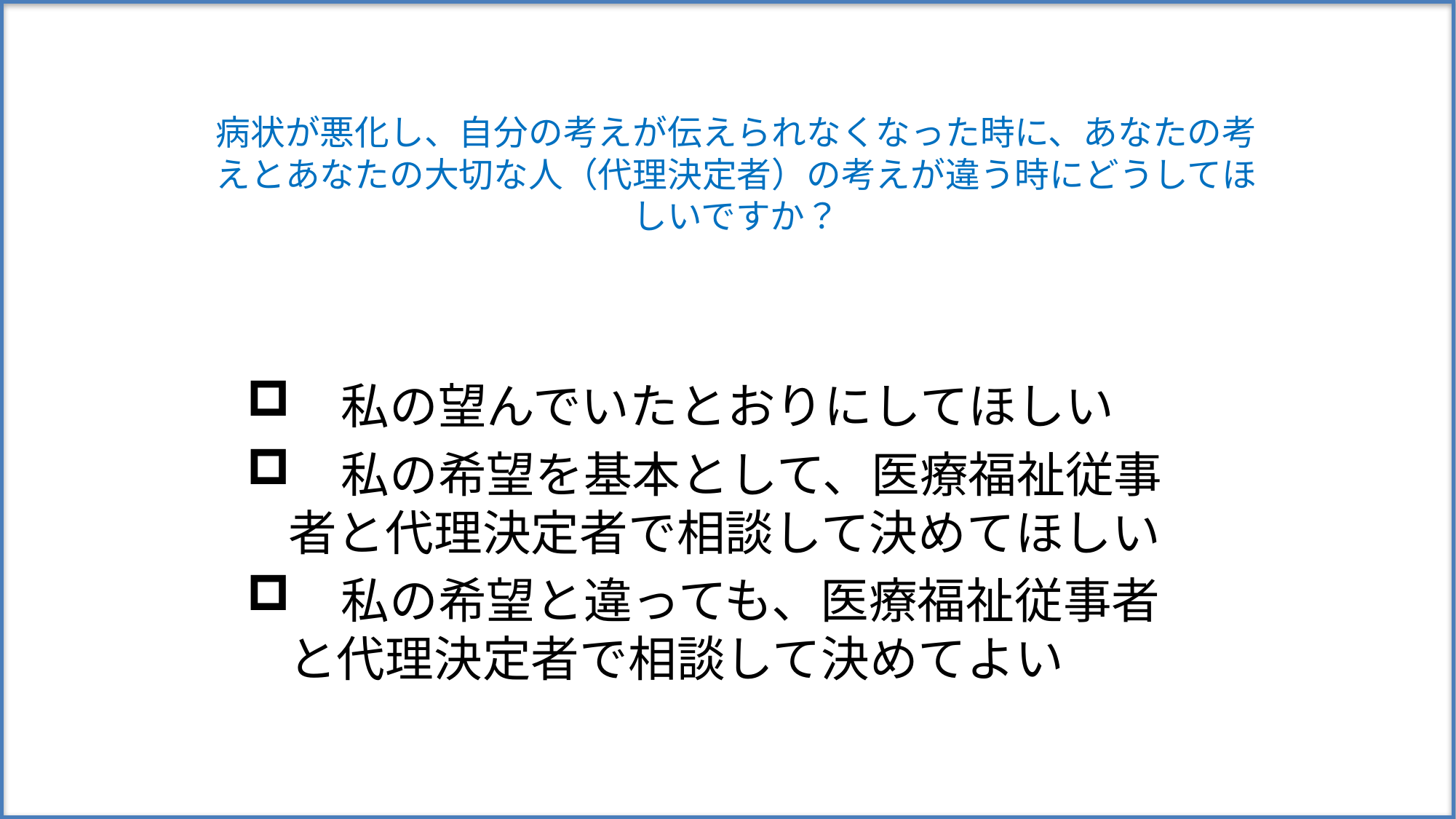

# 病状が悪化し、自分の考えが伝えられなくなった時に、あなたの考えとあなたの大切な人（代理決定者）の考えが違う時にどうしてほしいですか？
　私の望んでいたとおりにしてほしい
　私の希望を基本として、医療福祉従事者と代理決定者で相談して決めてほしい
　私の希望と違っても、医療福祉従事者と代理決定者で相談して決めてよい